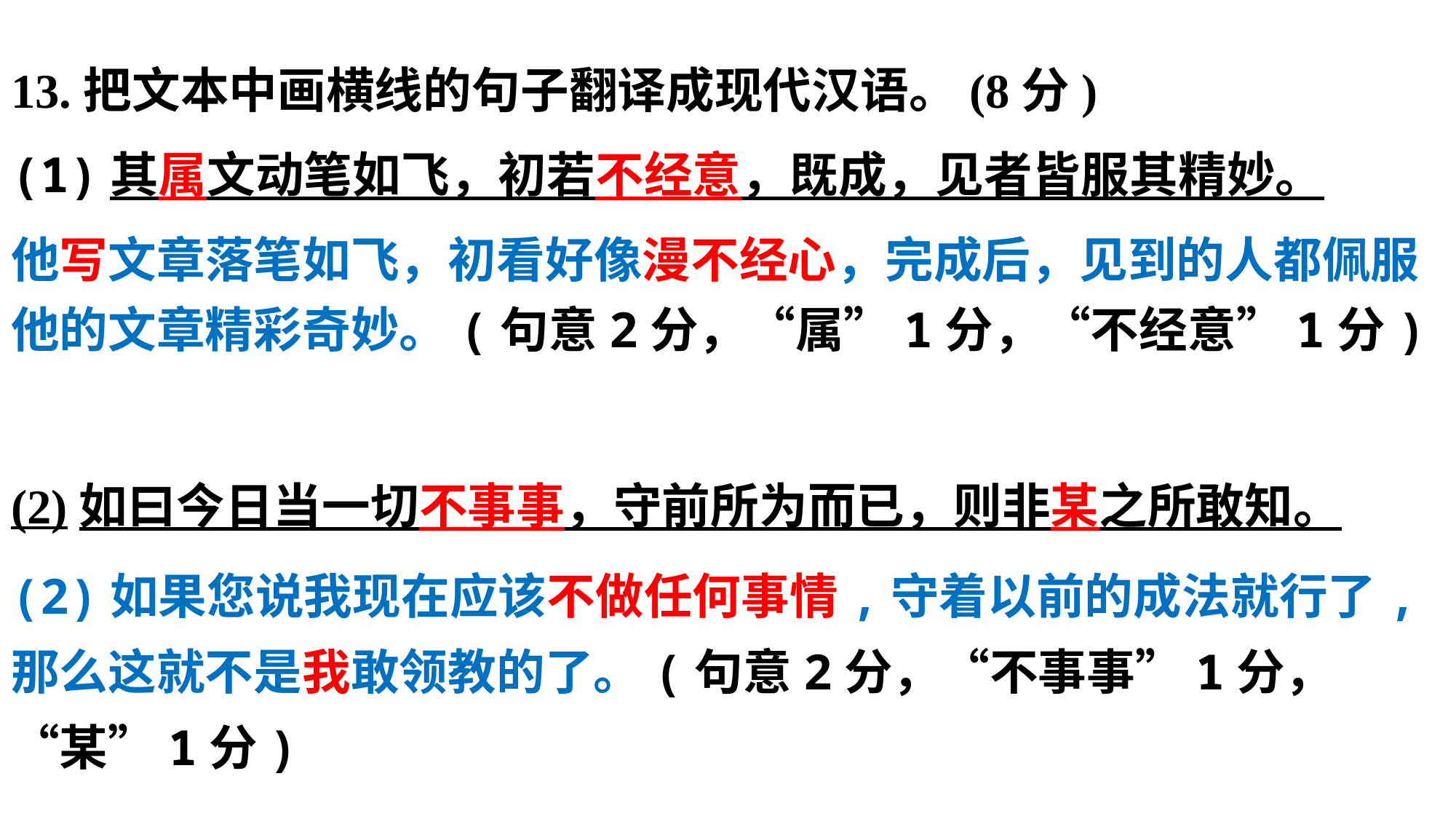

13.把文本中画横线的句子翻译成现代汉语。(8分)
(1)其属文动笔如飞，初若不经意，既成，见者皆服其精妙。
他写文章落笔如飞，初看好像漫不经心，完成后，见到的人都佩服他的文章精彩奇妙。(句意2分，“属”1分，“不经意”1分)

(2)如曰今日当一切不事事，守前所为而已，则非某之所敢知。
(2)如果您说我现在应该不做任何事情,守着以前的成法就行了,那么这就不是我敢领教的了。(句意2分，“不事事”1分，“某”1分)